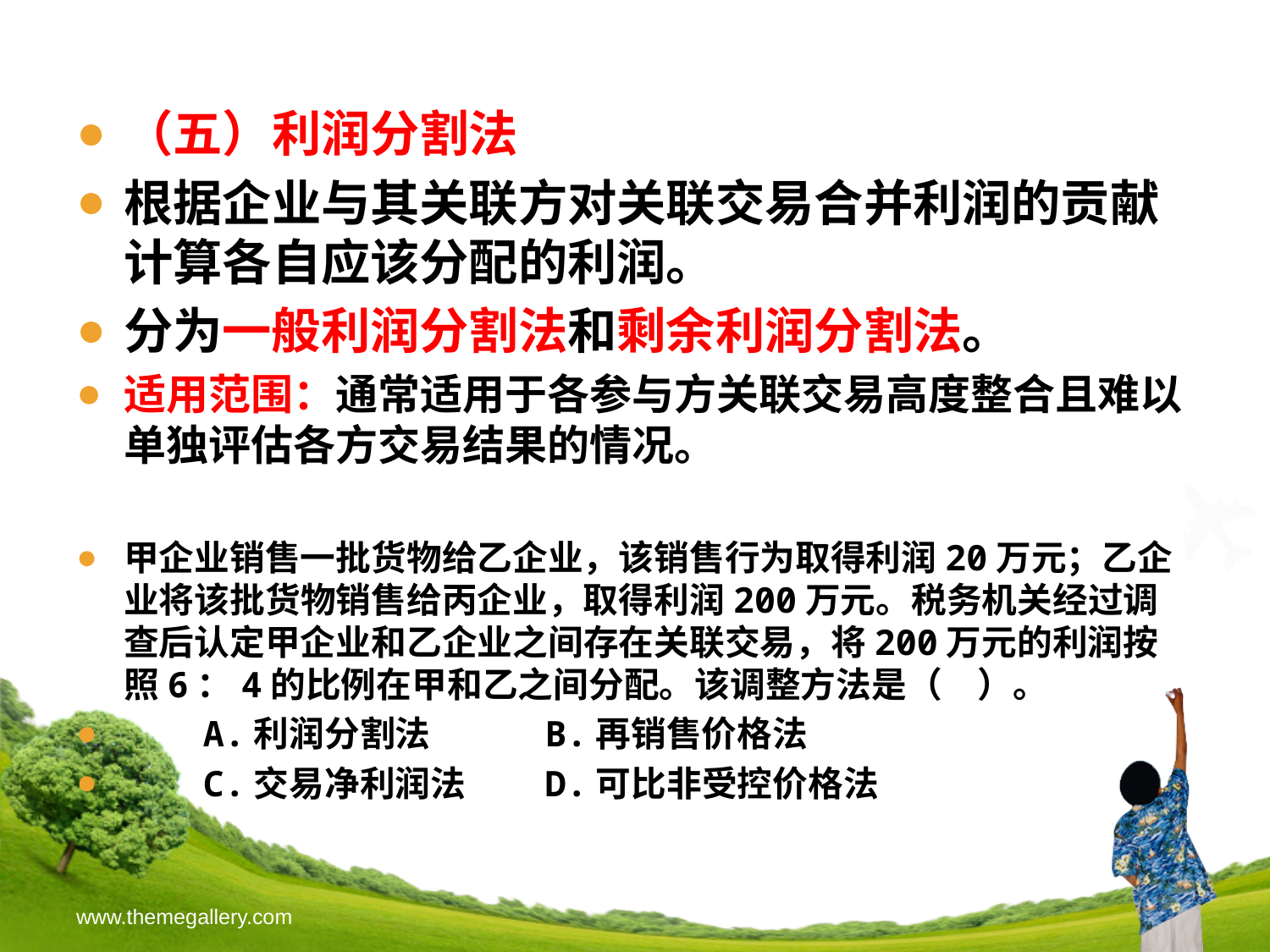

（五）利润分割法
根据企业与其关联方对关联交易合并利润的贡献计算各自应该分配的利润。
分为一般利润分割法和剩余利润分割法。
适用范围：通常适用于各参与方关联交易高度整合且难以单独评估各方交易结果的情况。

甲企业销售一批货物给乙企业，该销售行为取得利润20万元；乙企业将该批货物销售给丙企业，取得利润200万元。税务机关经过调查后认定甲企业和乙企业之间存在关联交易，将200万元的利润按照6：4的比例在甲和乙之间分配。该调整方法是（　）。
　　A.利润分割法　　　B.再销售价格法
　　C.交易净利润法　　D.可比非受控价格法

www.themegallery.com